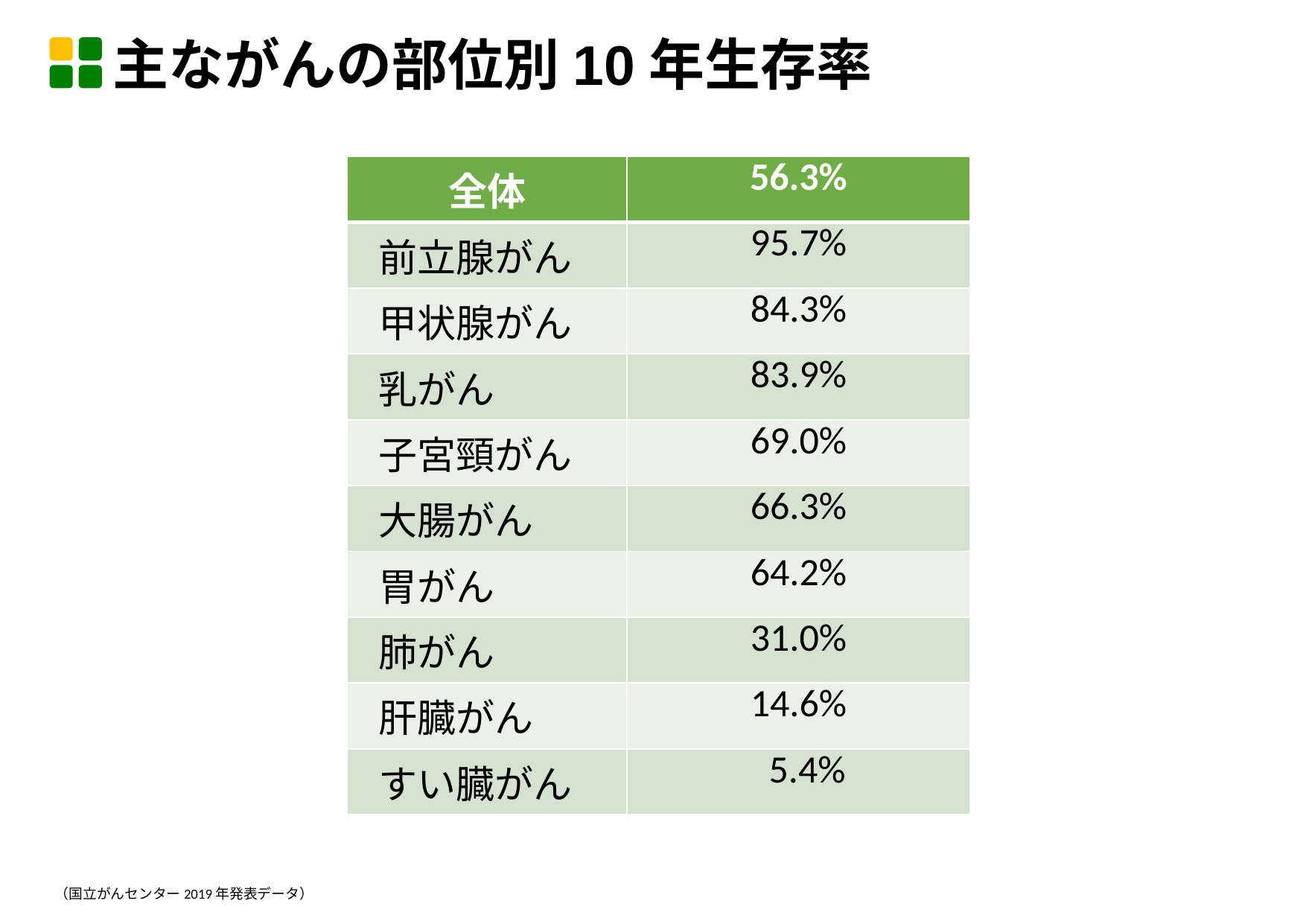

主ながんの部位別10年生存率

| 全体 | 56.3% |
| --- | --- |
| 前立腺がん | 95.7% |
| 甲状腺がん | 84.3% |
| 乳がん | 83.9% |
| 子宮頸がん | 69.0% |
| 大腸がん | 66.3% |
| 胃がん | 64.2% |
| 肺がん | 31.0% |
| 肝臓がん | 14.6% |
| すい臓がん | 5.4% |
（国立がんセンター2019年発表データ）